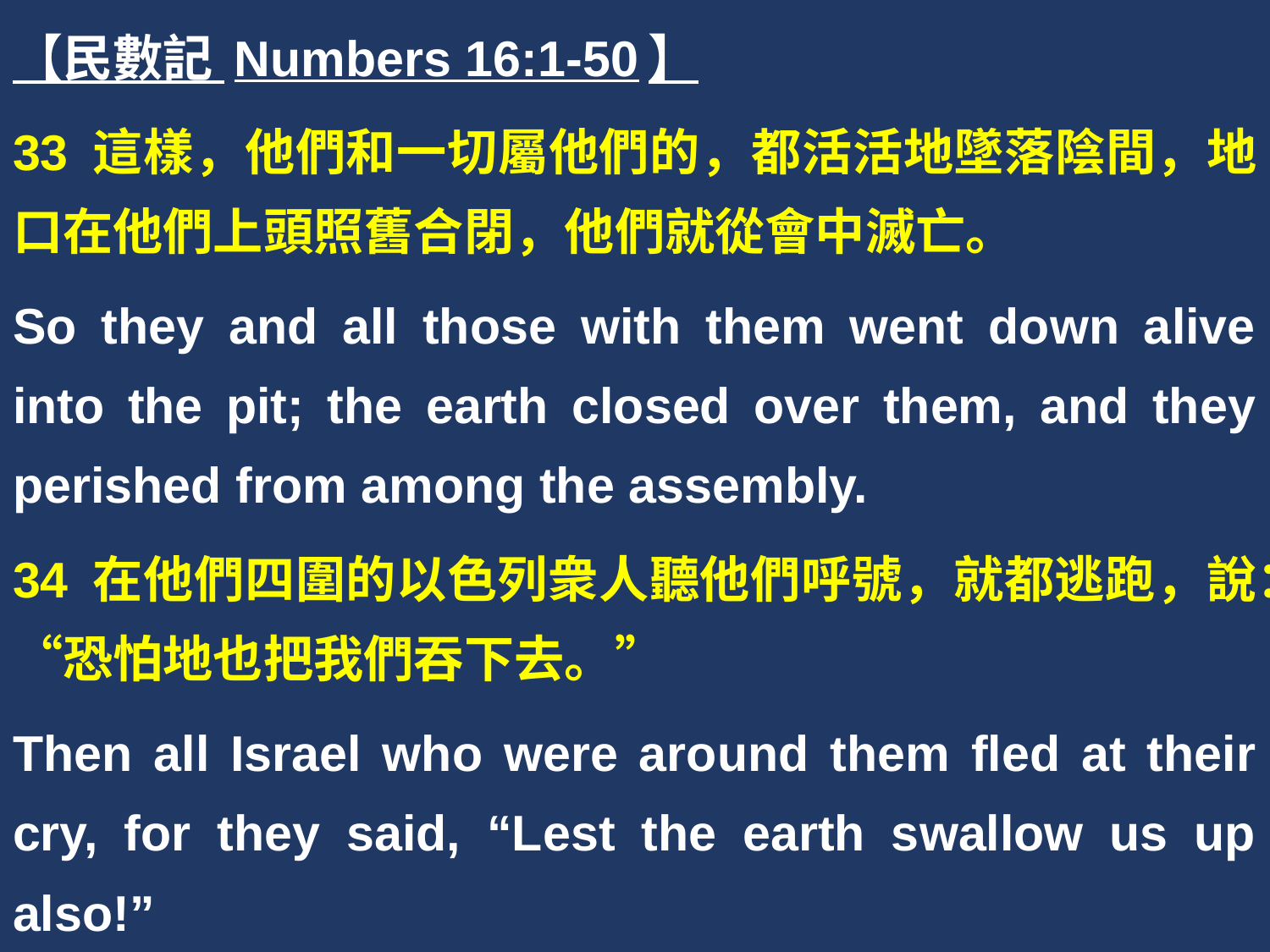

【民數記 Numbers 16:1-50】
33 這樣，他們和一切屬他們的，都活活地墜落陰間，地口在他們上頭照舊合閉，他們就從會中滅亡。
So they and all those with them went down alive into the pit; the earth closed over them, and they perished from among the assembly.
34 在他們四圍的以色列衆人聽他們呼號，就都逃跑，說：“恐怕地也把我們吞下去。”
Then all Israel who were around them fled at their cry, for they said, “Lest the earth swallow us up also!”